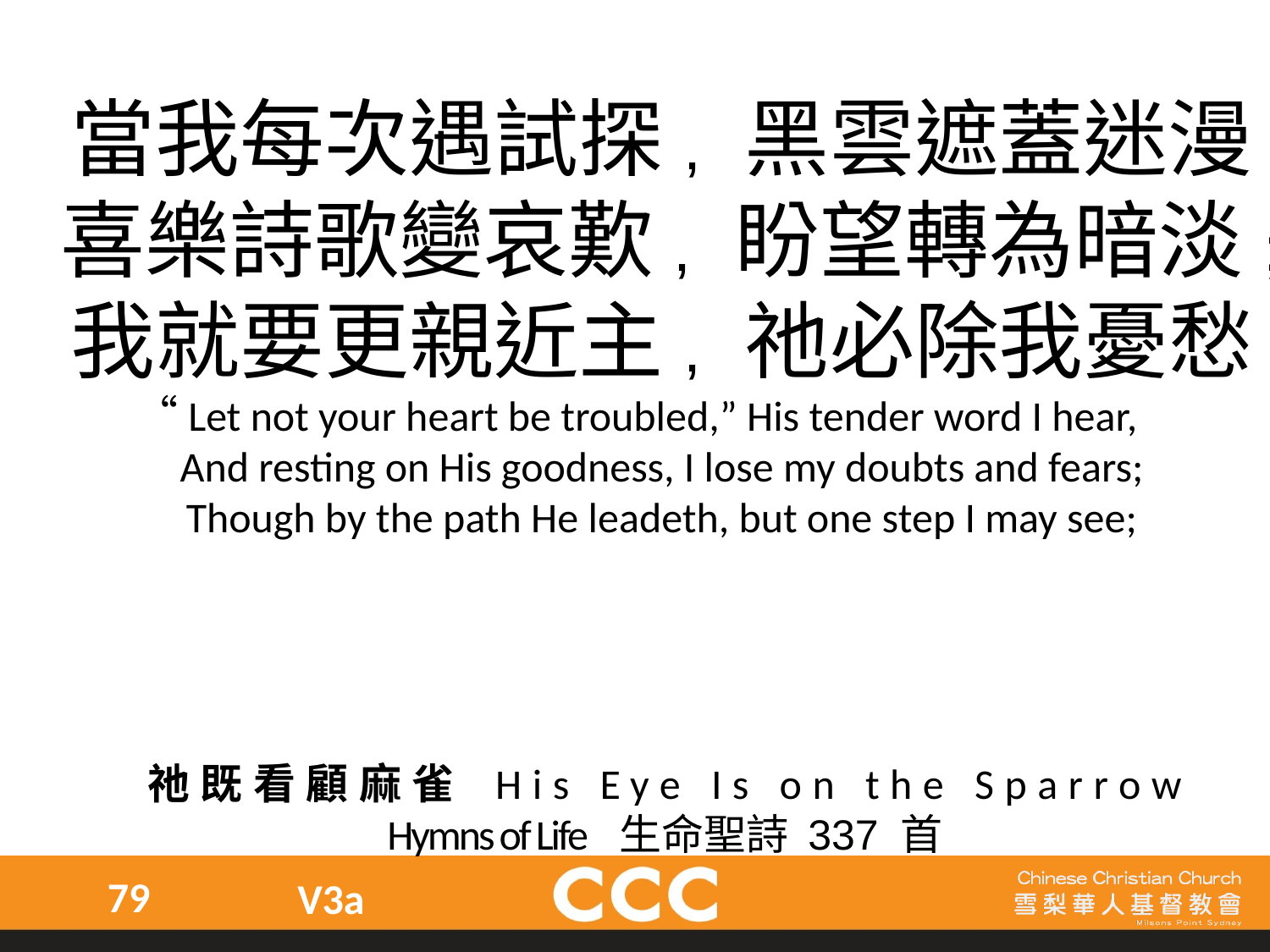

當我每次遇試探, 黑雲遮蓋迷漫，
喜樂詩歌變哀歎, 盼望轉為暗淡;
我就要更親近主, 祂必除我憂愁，“Let not your heart be troubled,” His tender word I hear,
And resting on His goodness, I lose my doubts and fears;
Though by the path He leadeth, but one step I may see;
祂既看顧麻雀 His Eye Is on the Sparrow
Hymns of Life   生命聖詩 337 首
79
V3a